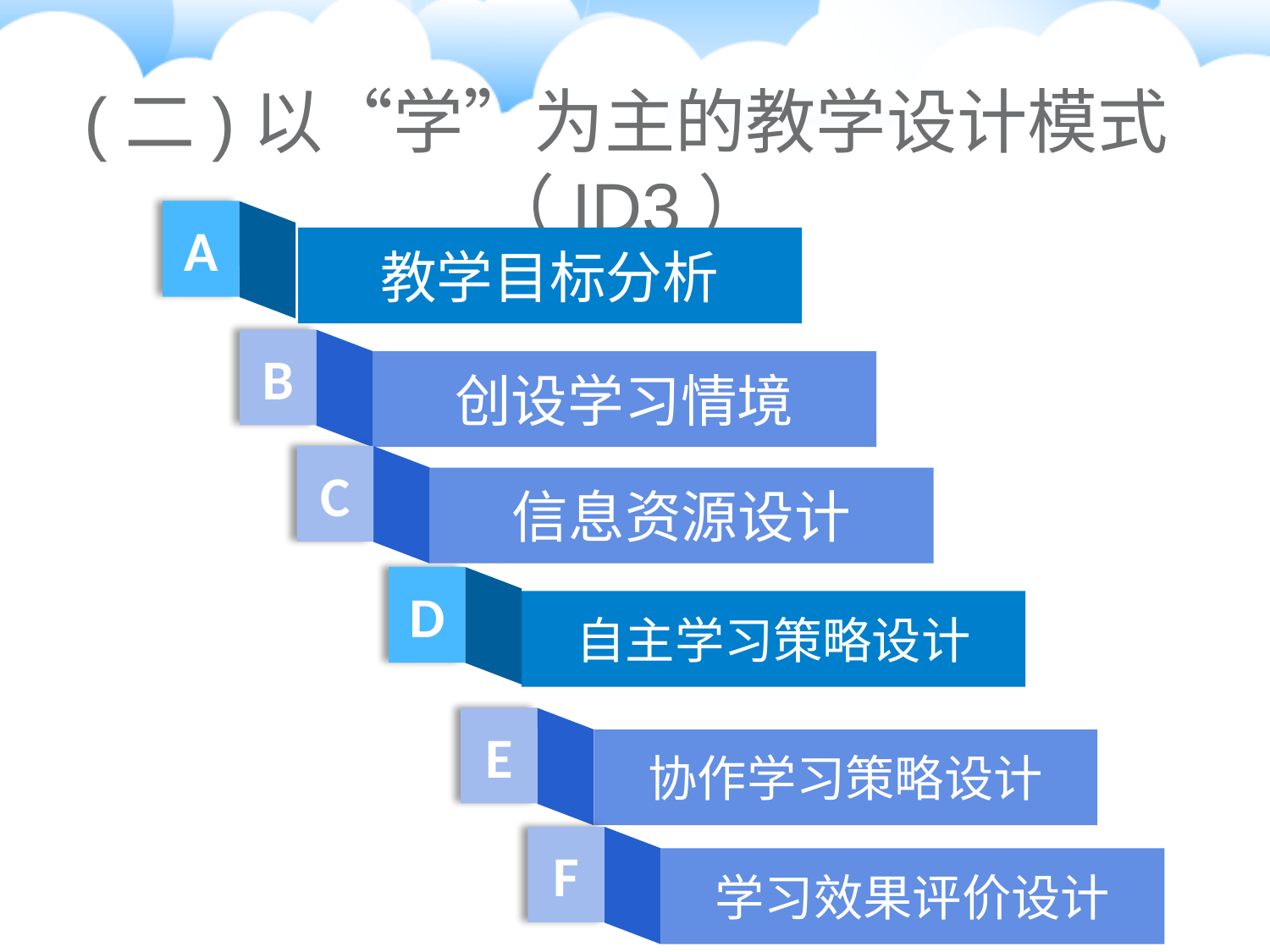

(二)以“学”为主的教学设计模式（ID3）
A

教学目标分析
B

创设学习情境
C

信息资源设计
D

自主学习策略设计
E

协作学习策略设计
F

学习效果评价设计